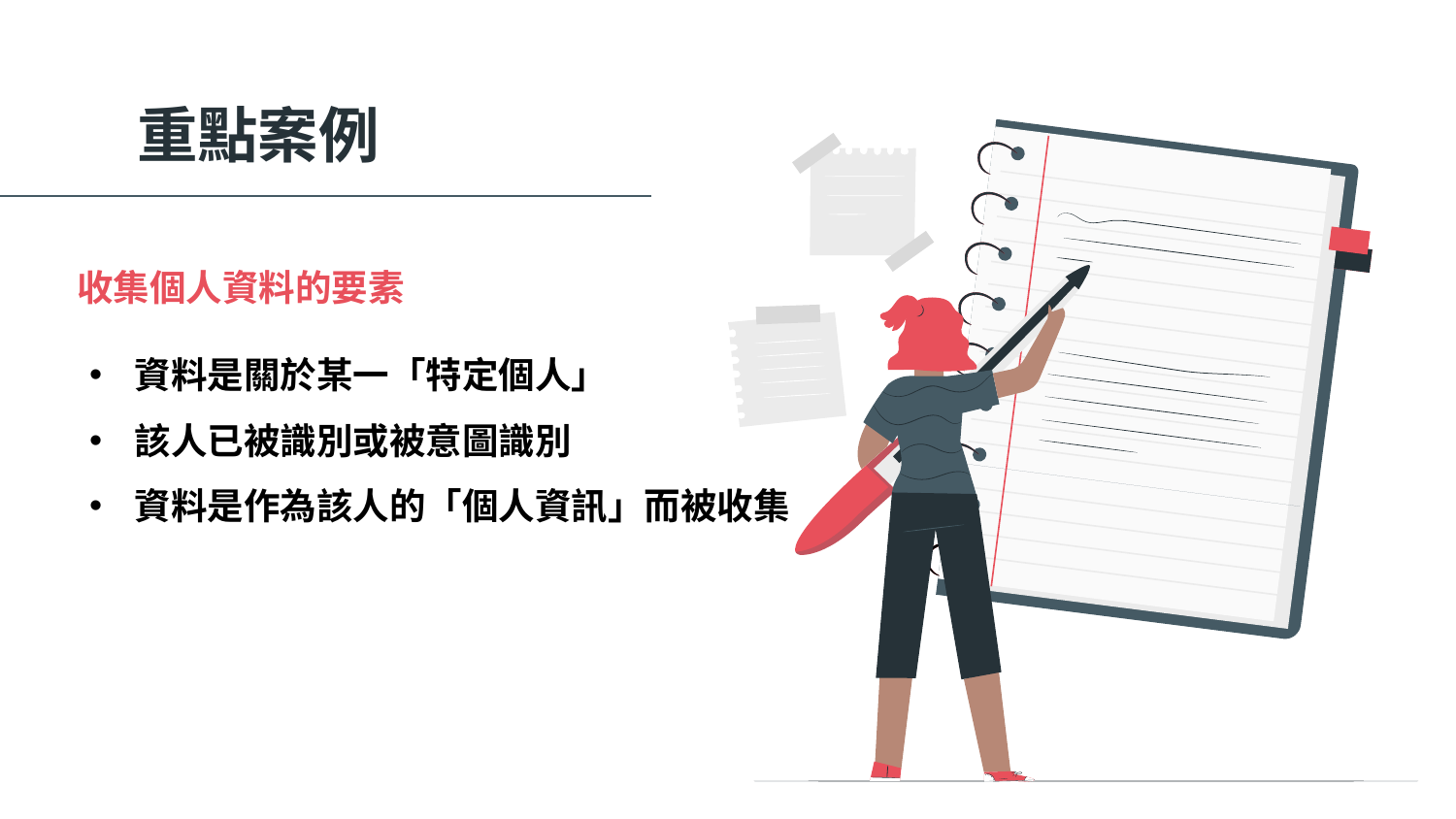

重點案例

# 收集個人資料的要素
資料是關於某一「特定個人」
該人已被識別或被意圖識別
資料是作為該人的「個人資訊」而被收集